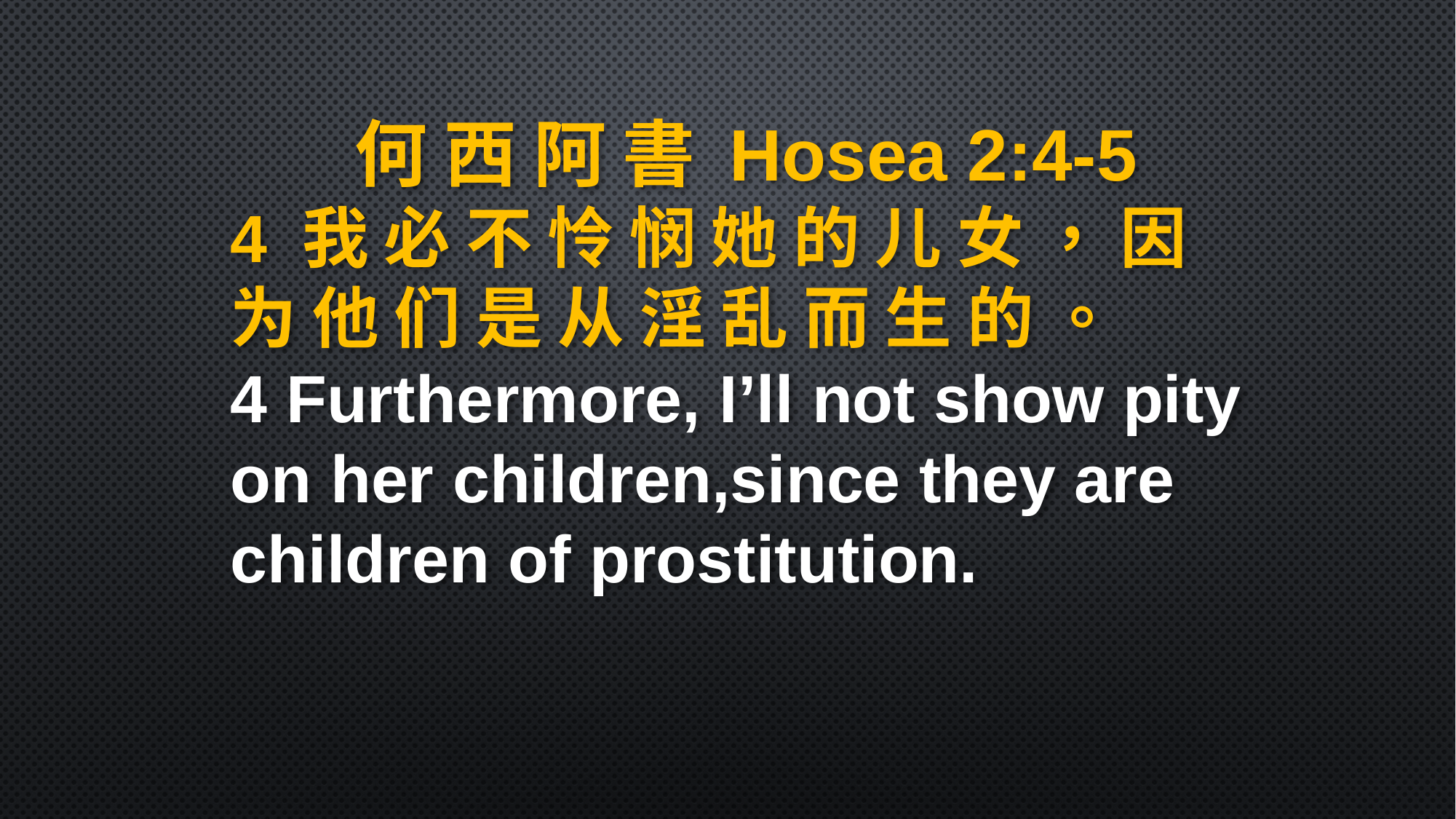

何 西 阿 書 Hosea 2:4-5
4 我 必 不 怜 悯 她 的 儿 女 ， 因 为 他 们 是 从 淫 乱 而 生 的 。
4 Furthermore, I’ll not show pity on her children,since they are children of prostitution.